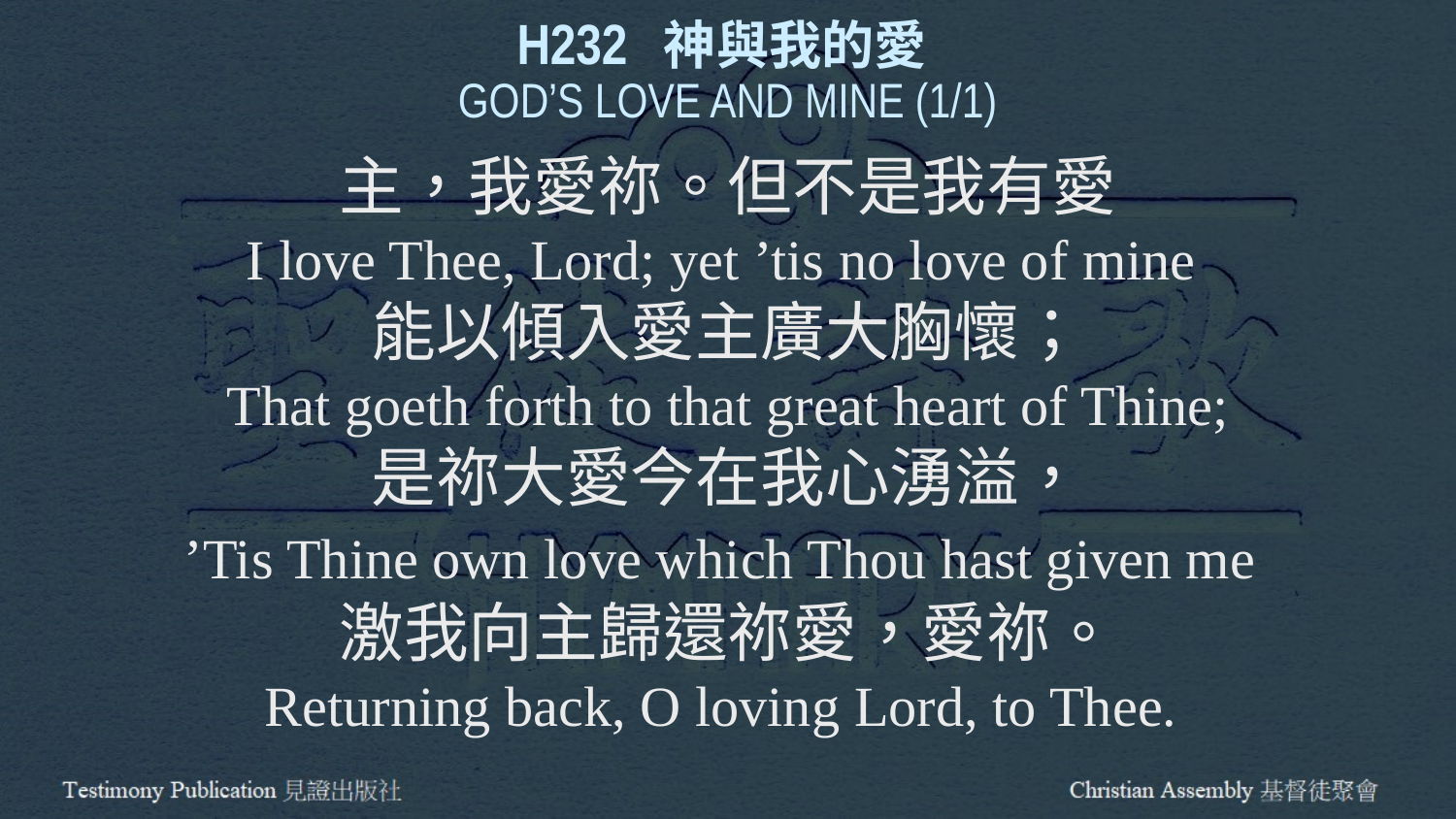

H232  神與我的愛
GOD’S LOVE AND MINE (1/1)
主，我愛祢。但不是我有愛
I love Thee, Lord; yet ’tis no love of mine
能以傾入愛主廣大胸懷；
That goeth forth to that great heart of Thine;
是祢大愛今在我心湧溢，
’Tis Thine own love which Thou hast given me
激我向主歸還祢愛，愛祢。
Returning back, O loving Lord, to Thee.